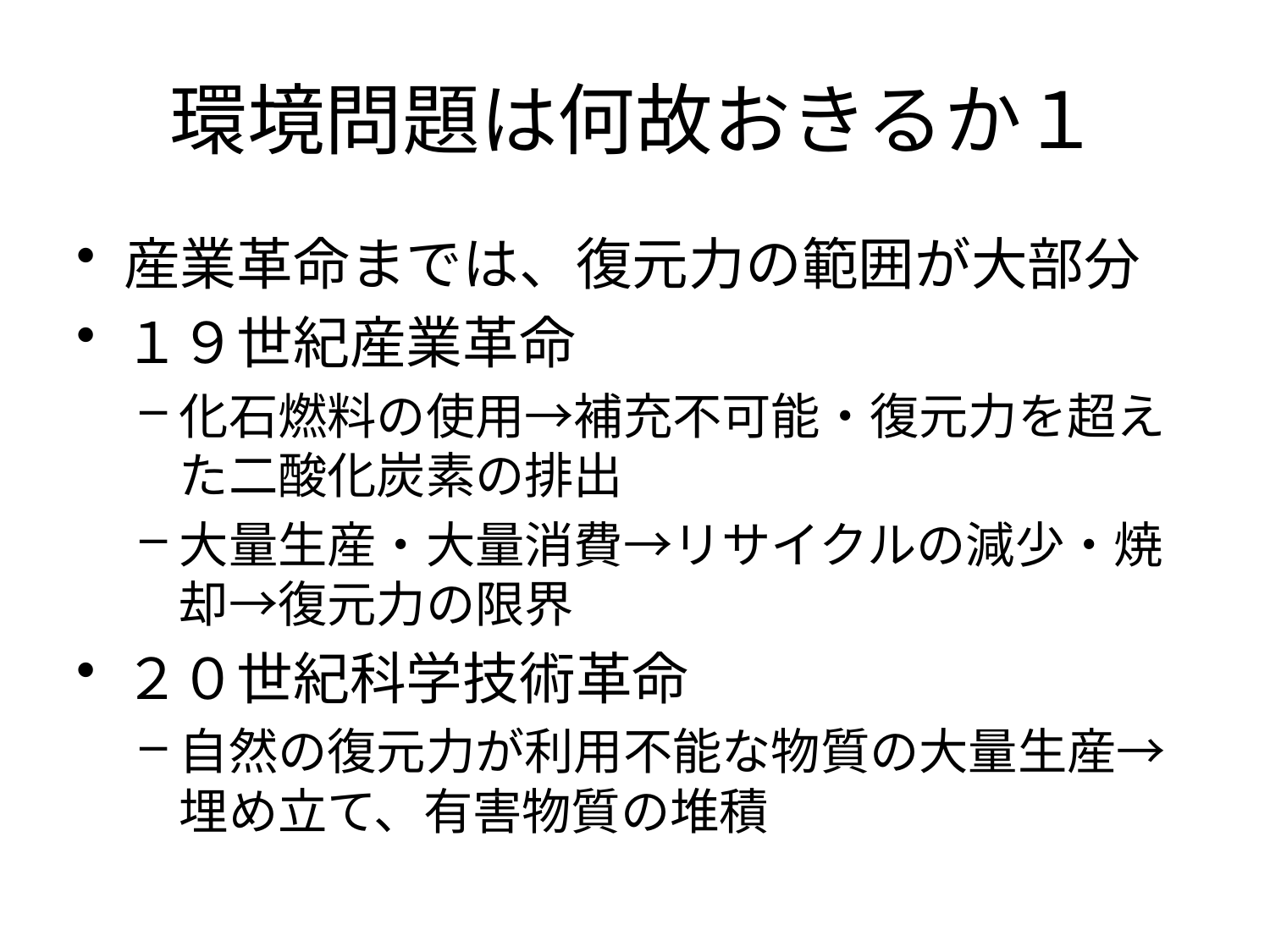

# 環境問題は何故おきるか１
産業革命までは、復元力の範囲が大部分
１９世紀産業革命
化石燃料の使用→補充不可能・復元力を超えた二酸化炭素の排出
大量生産・大量消費→リサイクルの減少・焼却→復元力の限界
２０世紀科学技術革命
自然の復元力が利用不能な物質の大量生産→埋め立て、有害物質の堆積